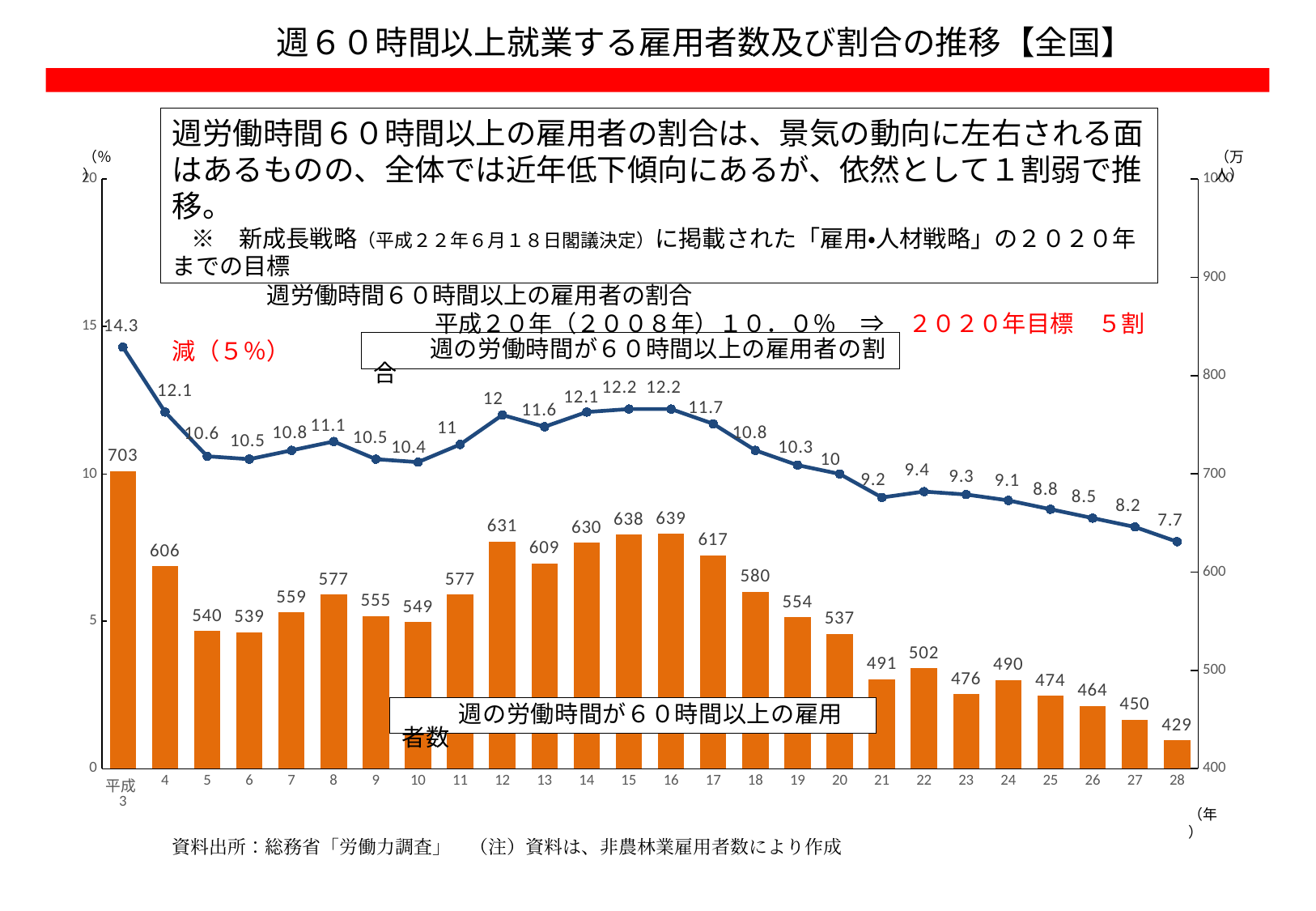

週６０時間以上就業する雇用者数及び割合の推移【全国】

週労働時間６０時間以上の雇用者の割合は、景気の動向に左右される面はあるものの、全体では近年低下傾向にあるが、依然として１割弱で推移。
　※　新成長戦略（平成２２年６月１８日閣議決定）に掲載された「雇用・人材戦略」の２０２０年までの目標
　　　　週労働時間６０時間以上の雇用者の割合
　　　　　　　　　　　　平成２０年（２００８年）１０．０％　⇒　２０２０年目標　５割減（５％）
（％）
（万人）

[unsupported chart]

（年）
資料出所：総務省「労働力調査」　（注）資料は、非農林業雇用者数により作成